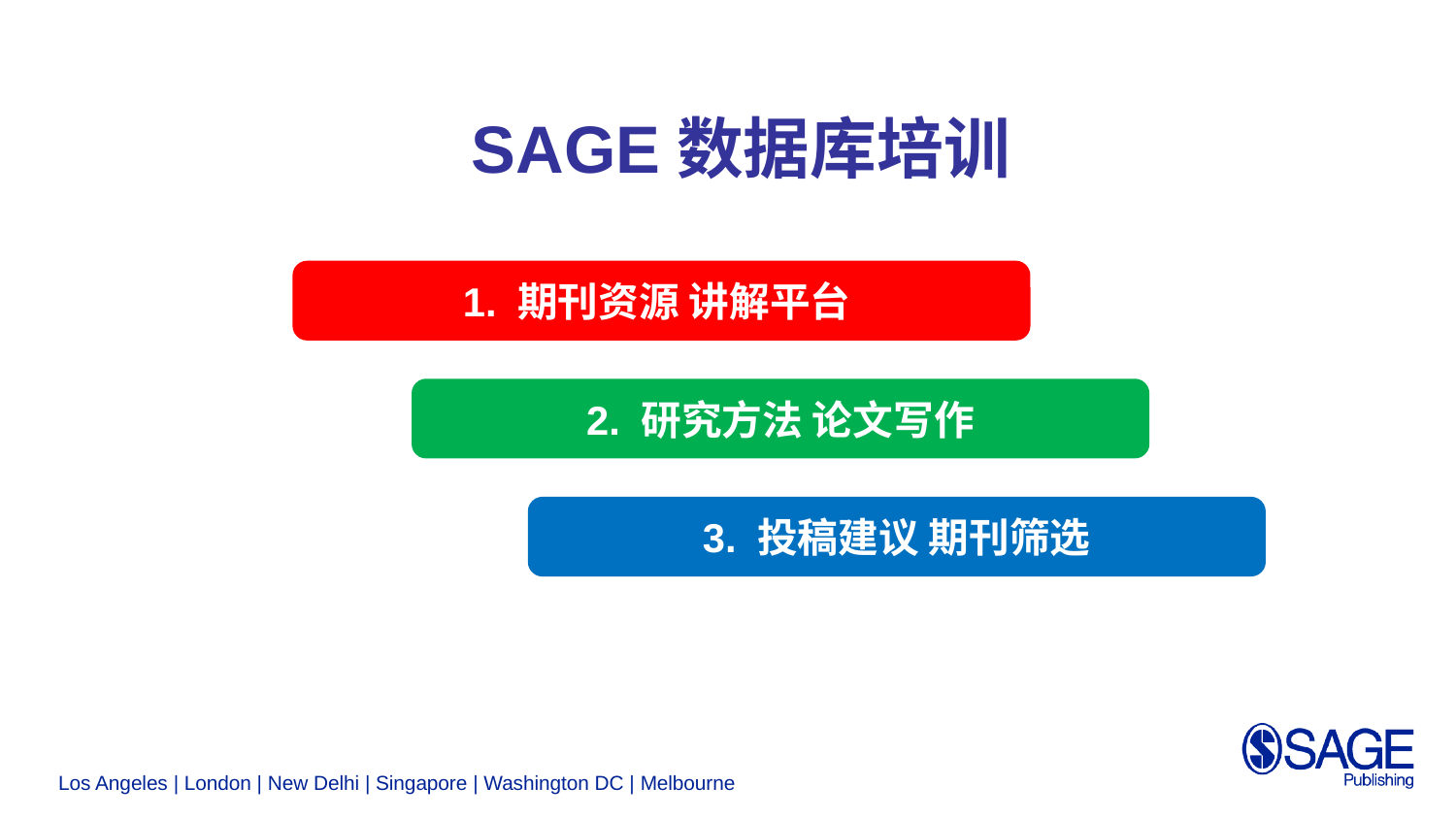

SAGE数据库培训
1. 期刊资源 讲解平台
2. 研究方法 论文写作
3. 投稿建议 期刊筛选